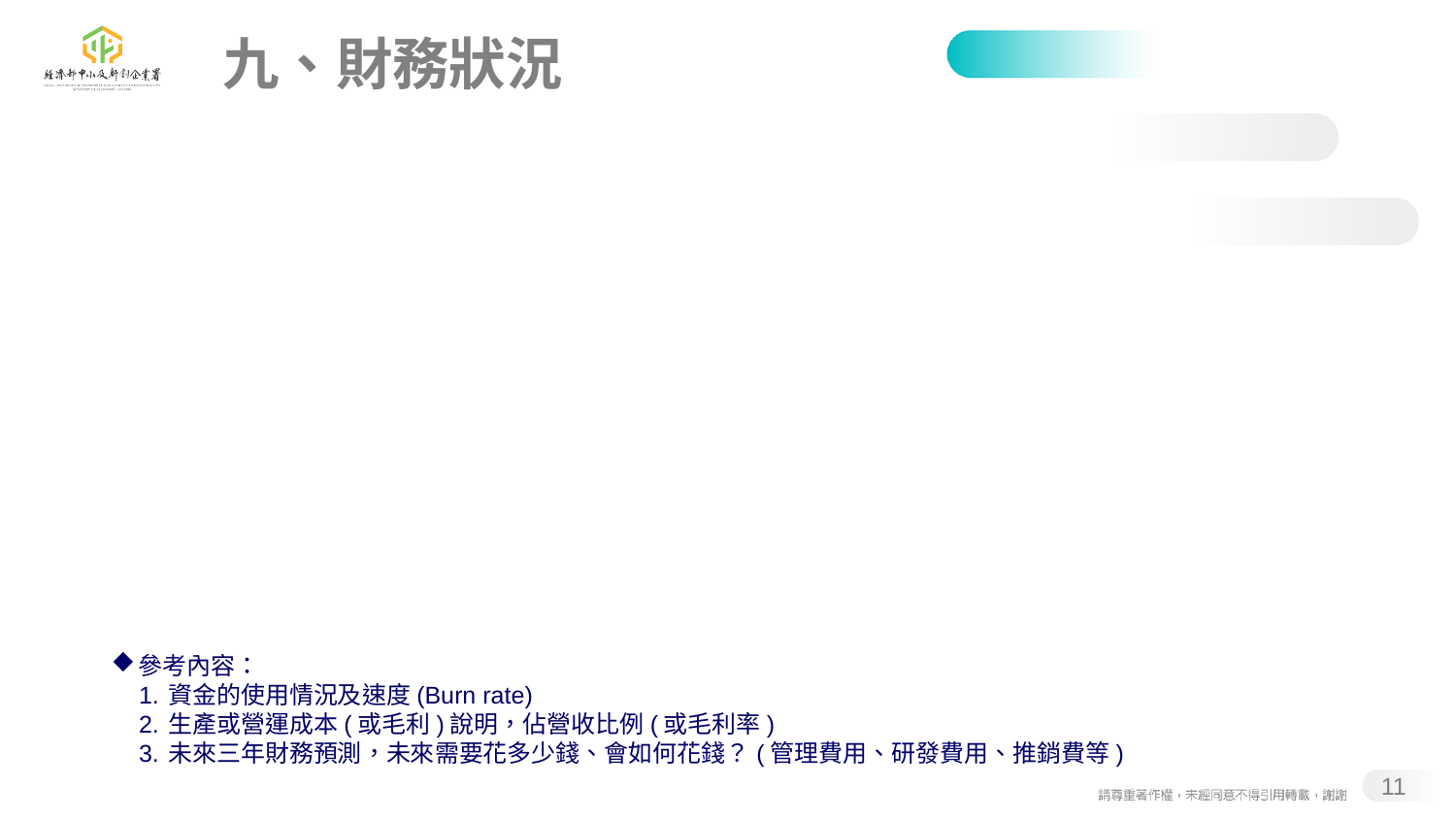

九、財務狀況

參考內容：
資金的使用情況及速度(Burn rate)
生產或營運成本(或毛利)說明，佔營收比例(或毛利率)
未來三年財務預測，未來需要花多少錢、會如何花錢？(管理費用、研發費用、推銷費等)
11